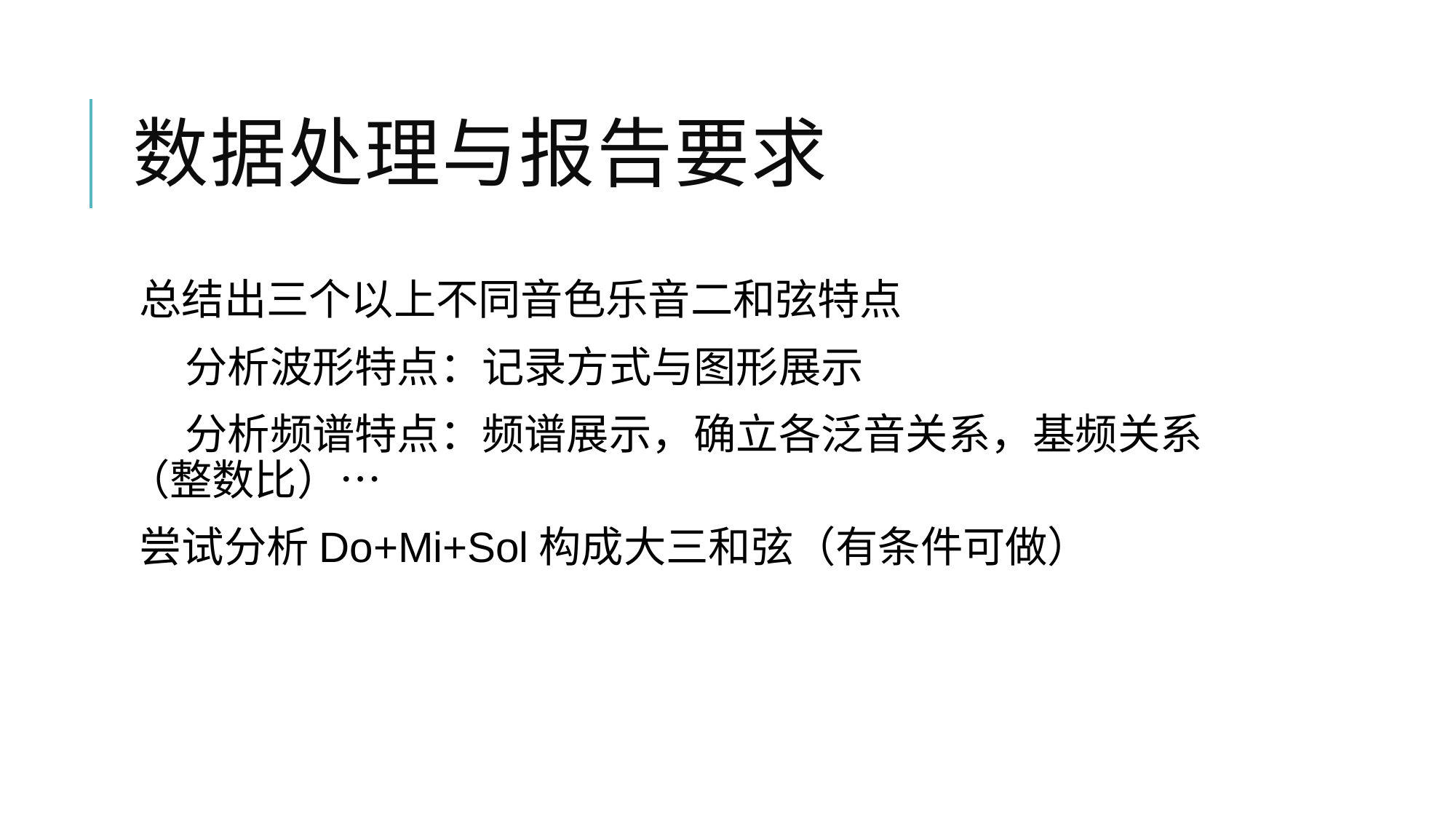

# 数据处理与报告要求
总结出三个以上不同音色乐音二和弦特点
     分析波形特点：记录方式与图形展示
     分析频谱特点：频谱展示，确立各泛音关系，基频关系（整数比）…
尝试分析Do+Mi+Sol构成大三和弦（有条件可做）